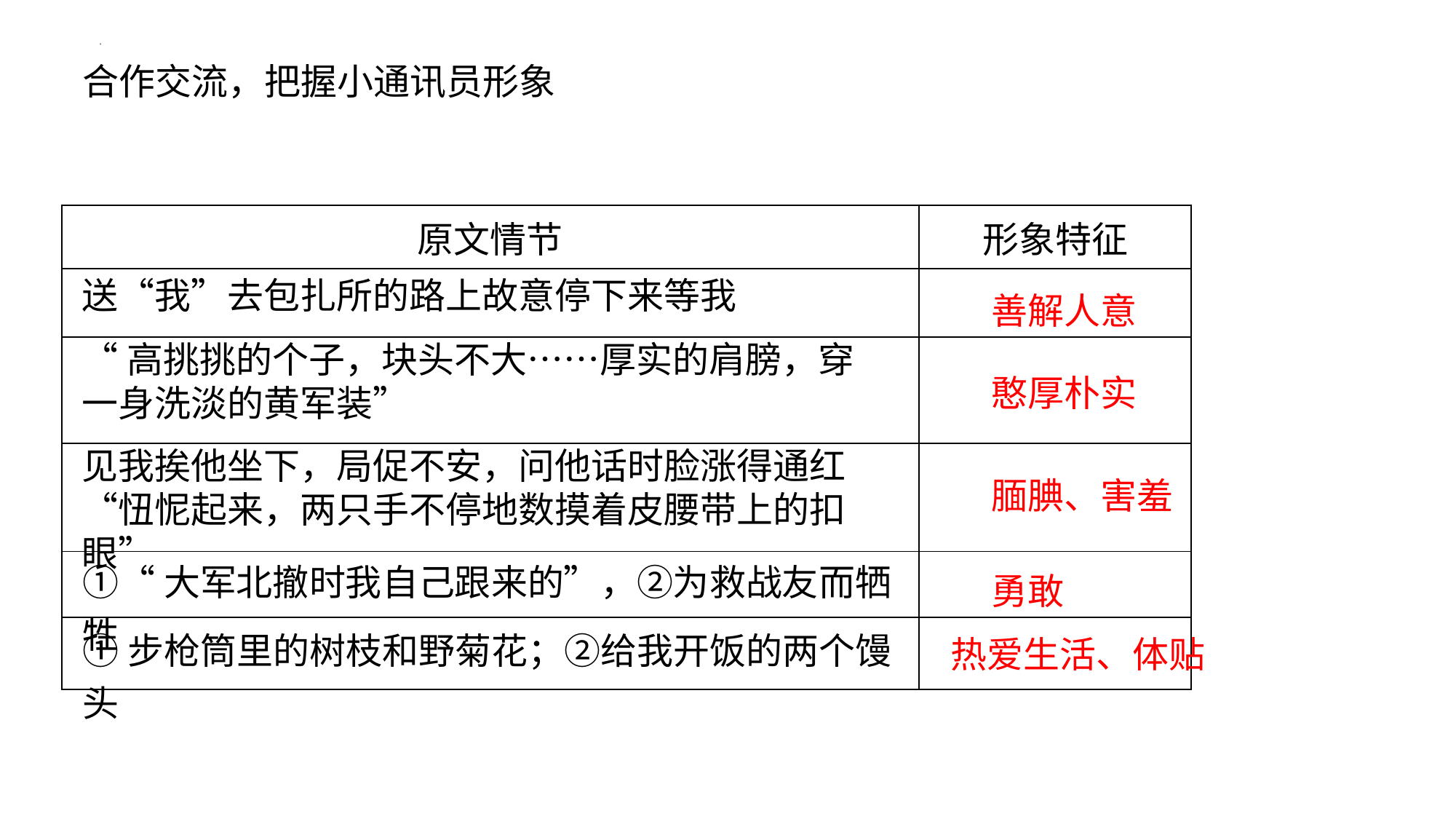

合作交流，把握小通讯员形象
| 原文情节 | 形象特征 |
| --- | --- |
|  |  |
|  |  |
|  |  |
|  |  |
|  |  |
送“我”去包扎所的路上故意停下来等我
善解人意
“高挑挑的个子，块头不大……厚实的肩膀，穿一身洗淡的黄军装”
憨厚朴实
见我挨他坐下，局促不安，问他话时脸涨得通红“忸怩起来，两只手不停地数摸着皮腰带上的扣眼”
腼腆、害羞
①“大军北撤时我自己跟来的”，②为救战友而牺牲
勇敢
①步枪筒里的树枝和野菊花；②给我开饭的两个馒头
热爱生活、体贴